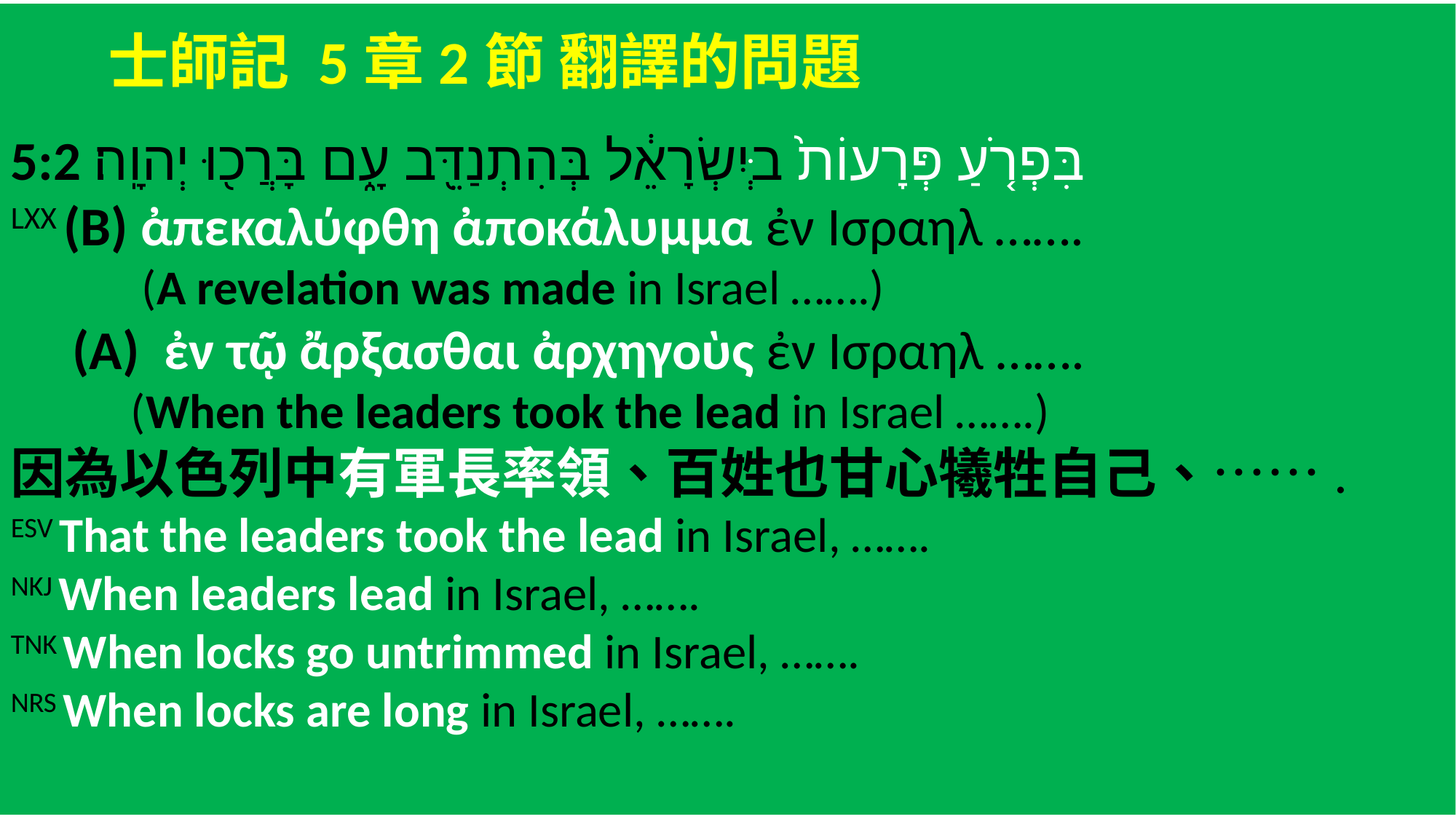

士師記 5章2節 翻譯的問題

5:2 בִּפְרֹ֤עַ פְּרָעוֹת֙ בְּיִשְׂרָאֵ֔ל בְּהִתְנַדֵּ֖ב עָ֑ם בָּרֲכ֖וּ יְהוָֽה׃
LXX (B) ἀπεκαλύφθη ἀποκάλυμμα ἐν Ισραηλ …….
            (A revelation was made in Israel …….)
     (A)  ἐν τῷ ἄρξασθαι ἀρχηγοὺς ἐν Ισραηλ …….
           (When the leaders took the lead in Israel …….)
因為以色列中有軍長率領、百姓也甘心犧牲自己、…….
ESV That the leaders took the lead in Israel, …….
NKJ When leaders lead in Israel, …….
TNK When locks go untrimmed in Israel, …….
NRS When locks are long in Israel, …….